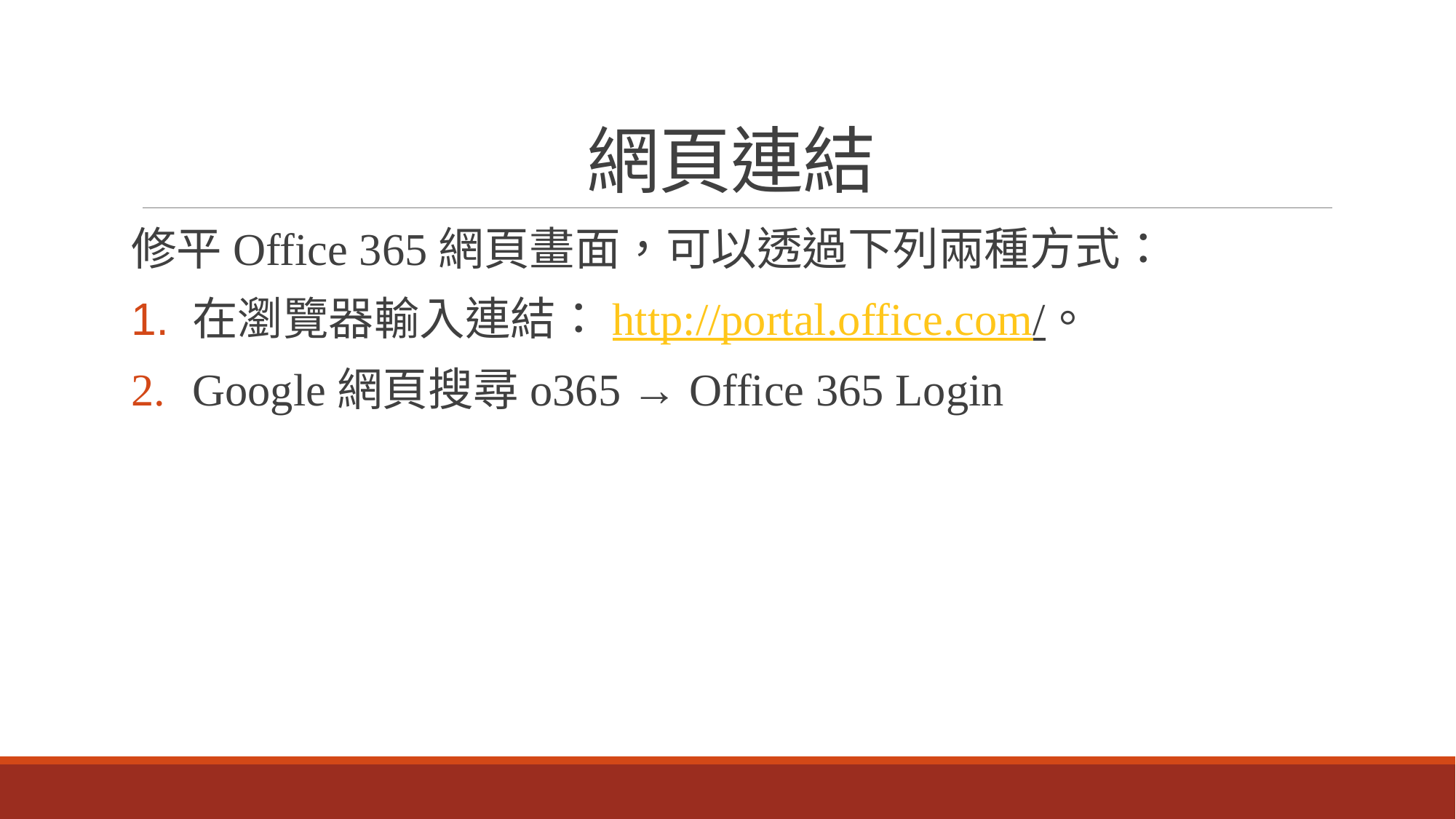

# 網頁連結
修平Office 365網頁畫面，可以透過下列兩種方式：
在瀏覽器輸入連結：http://portal.office.com/。
Google網頁搜尋o365 → Office 365 Login